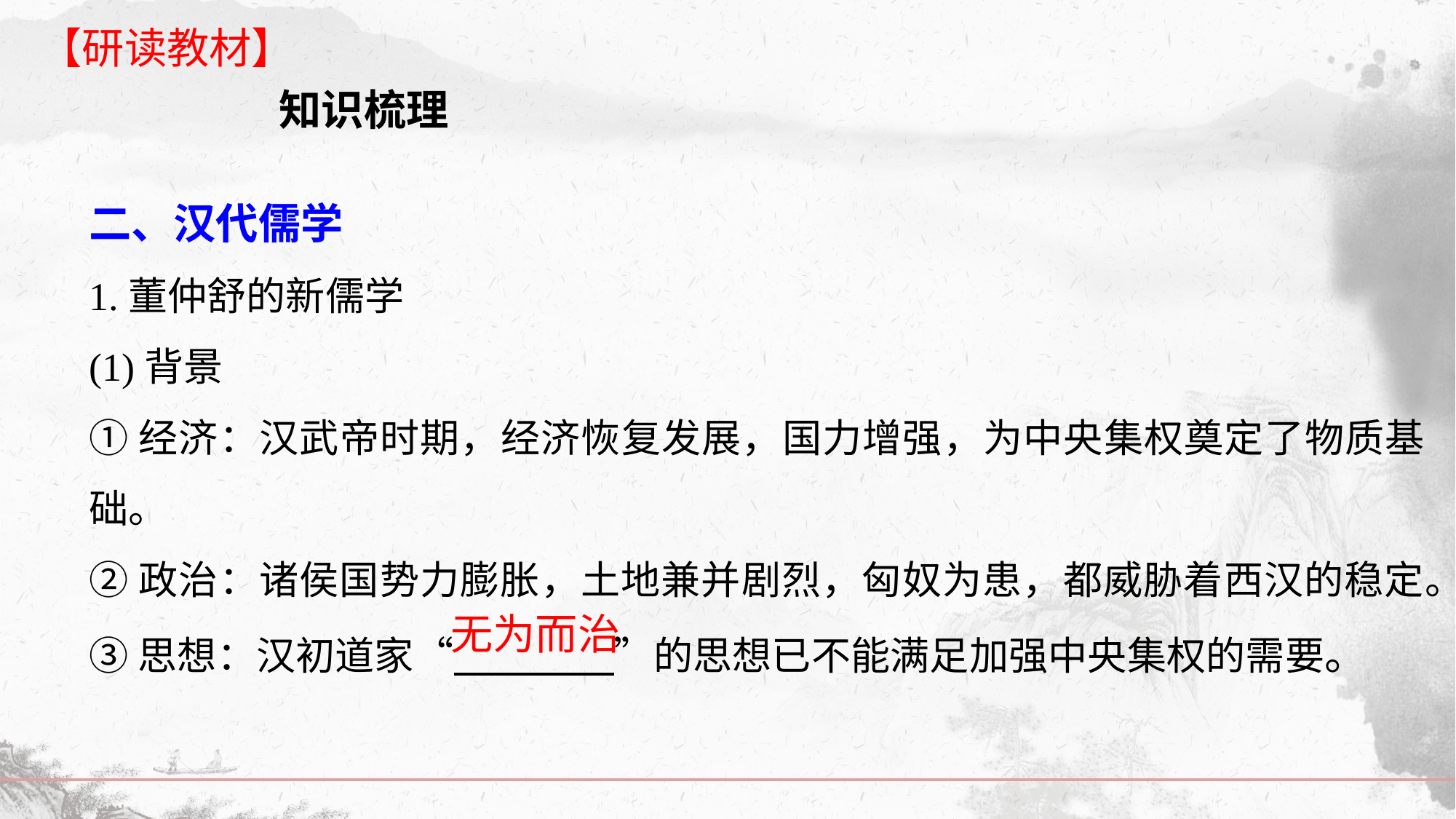

【研读教材】
知识梳理
二、汉代儒学
1.董仲舒的新儒学
(1)背景
①经济：汉武帝时期，经济恢复发展，国力增强，为中央集权奠定了物质基础。
②政治：诸侯国势力膨胀，土地兼并剧烈，匈奴为患，都威胁着西汉的稳定。
③思想：汉初道家“                  ”的思想已不能满足加强中央集权的需要。
无为而治